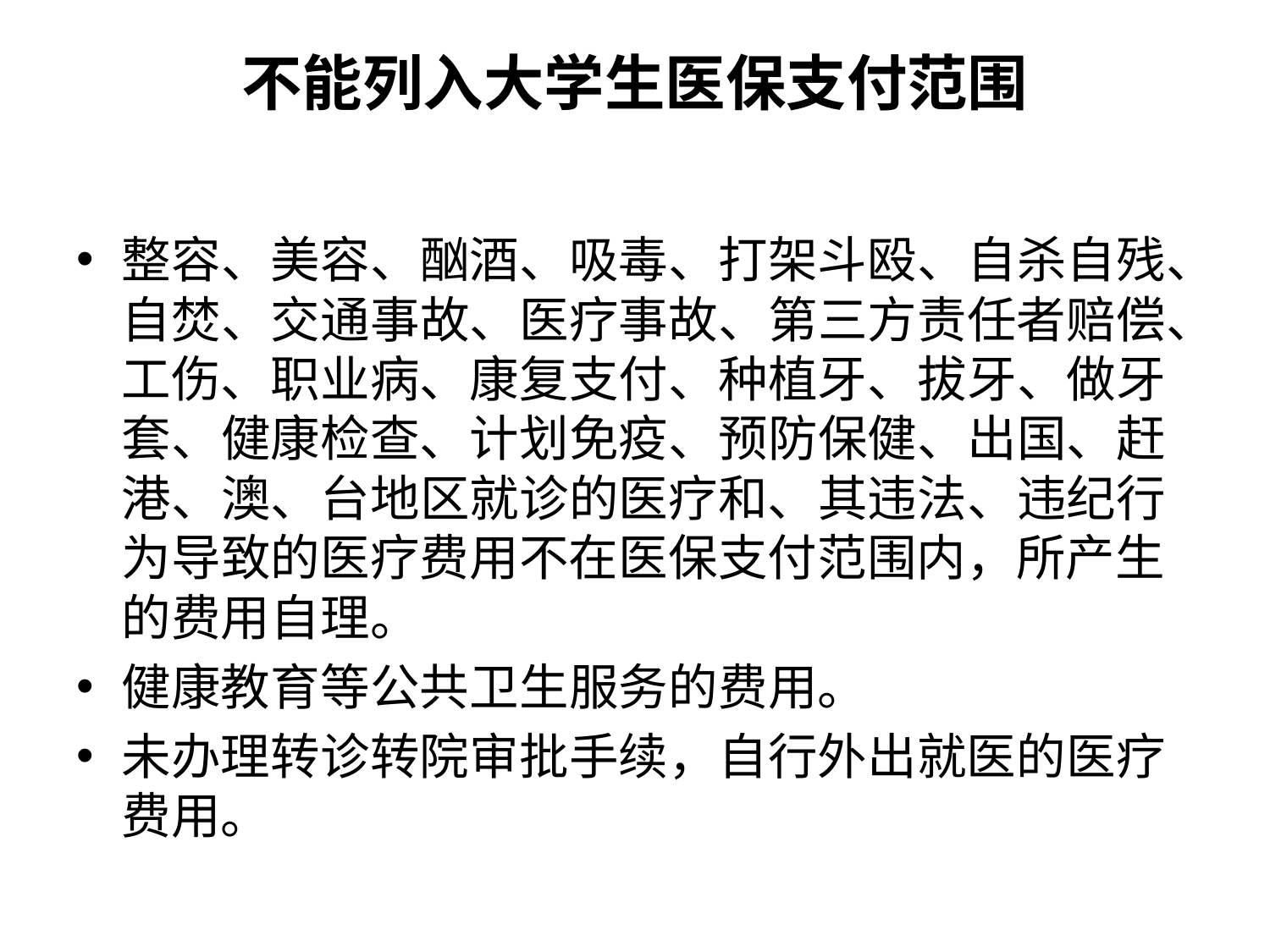

# 不能列入大学生医保支付范围
整容、美容、酗酒、吸毒、打架斗殴、自杀自残、自焚、交通事故、医疗事故、第三方责任者赔偿、工伤、职业病、康复支付、种植牙、拔牙、做牙套、健康检查、计划免疫、预防保健、出国、赶港、澳、台地区就诊的医疗和、其违法、违纪行为导致的医疗费用不在医保支付范围内，所产生的费用自理。
健康教育等公共卫生服务的费用。
未办理转诊转院审批手续，自行外出就医的医疗费用。